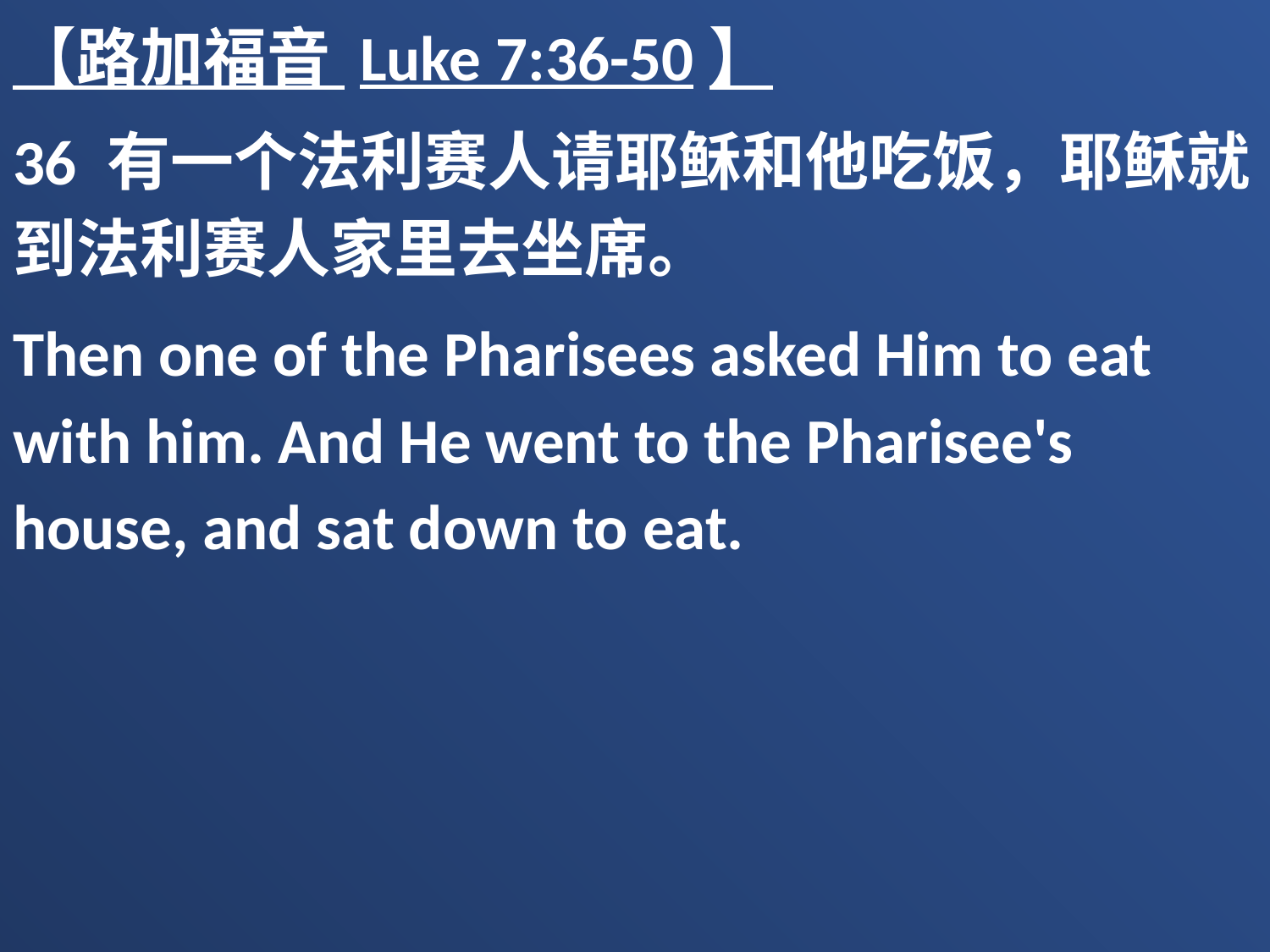

【路加福音 Luke 7:36-50】
36 有一个法利赛人请耶稣和他吃饭，耶稣就到法利赛人家里去坐席。
Then one of the Pharisees asked Him to eat with him. And He went to the Pharisee's house, and sat down to eat.